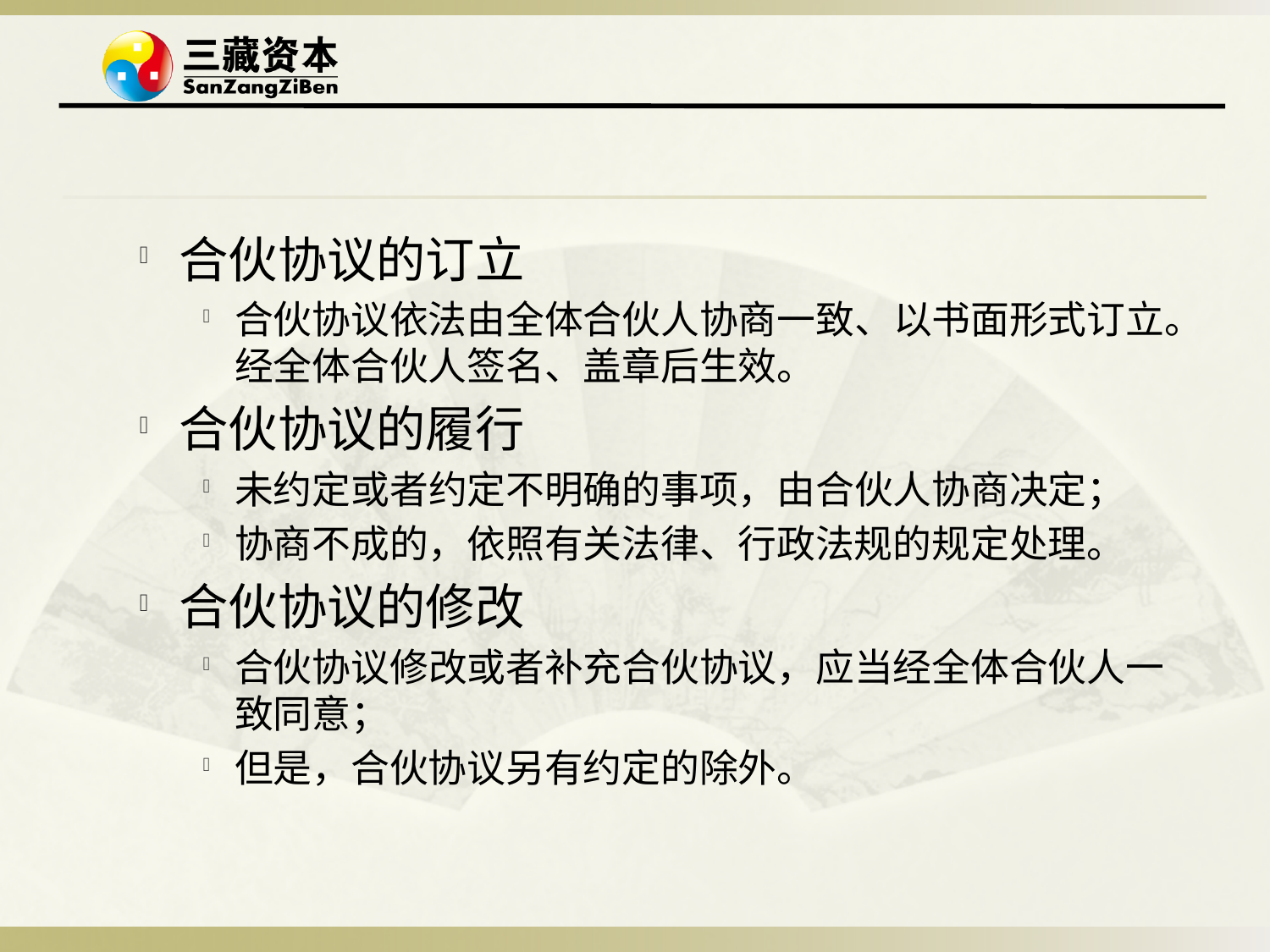

#
合伙协议的订立
合伙协议依法由全体合伙人协商一致、以书面形式订立。经全体合伙人签名、盖章后生效。
合伙协议的履行
未约定或者约定不明确的事项，由合伙人协商决定；
协商不成的，依照有关法律、行政法规的规定处理。
合伙协议的修改
合伙协议修改或者补充合伙协议，应当经全体合伙人一致同意；
但是，合伙协议另有约定的除外。